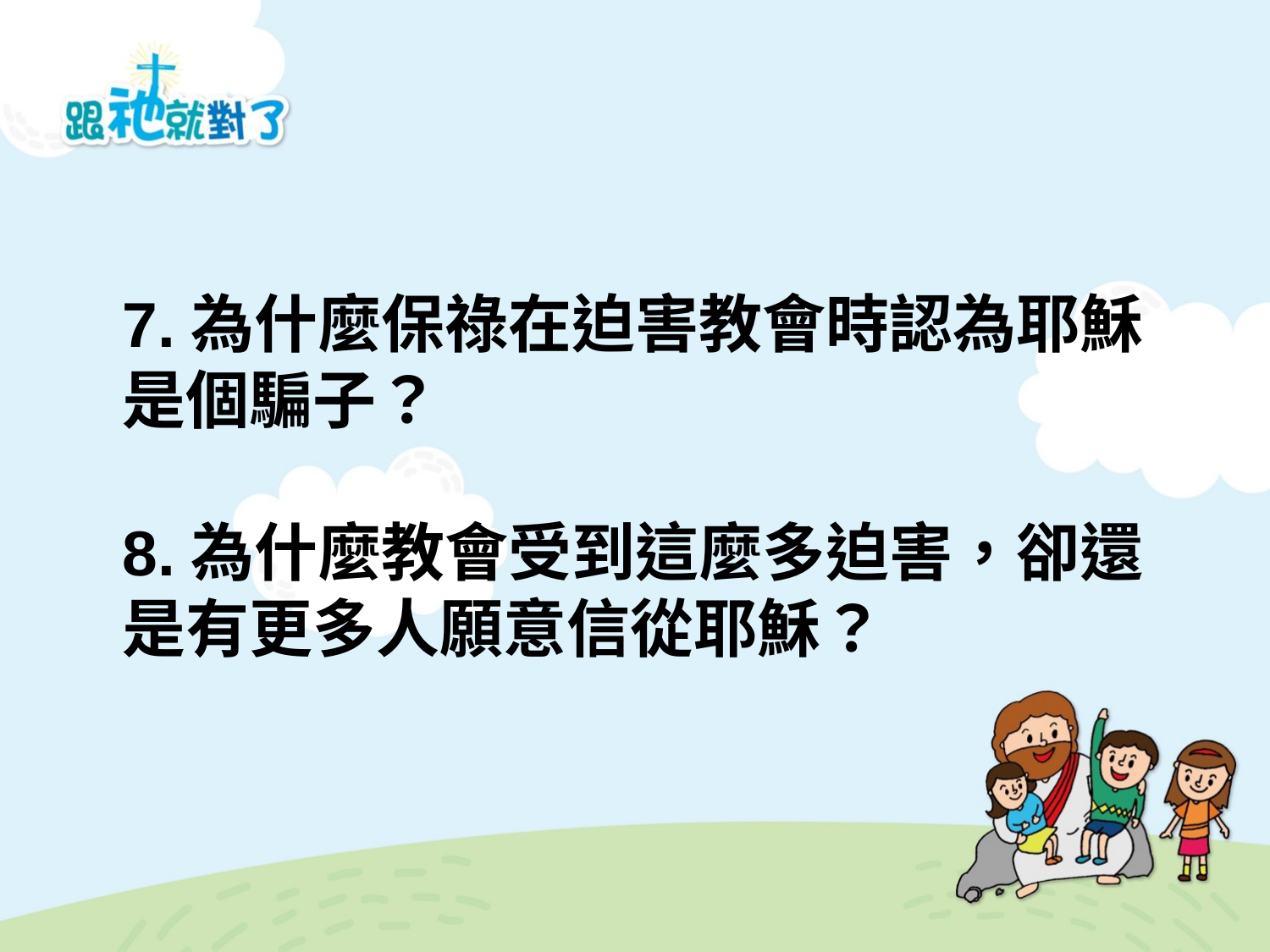

7.為什麼保祿在迫害教會時認為耶穌是個騙子？

8.為什麼教會受到這麼多迫害，卻還是有更多人願意信從耶穌？